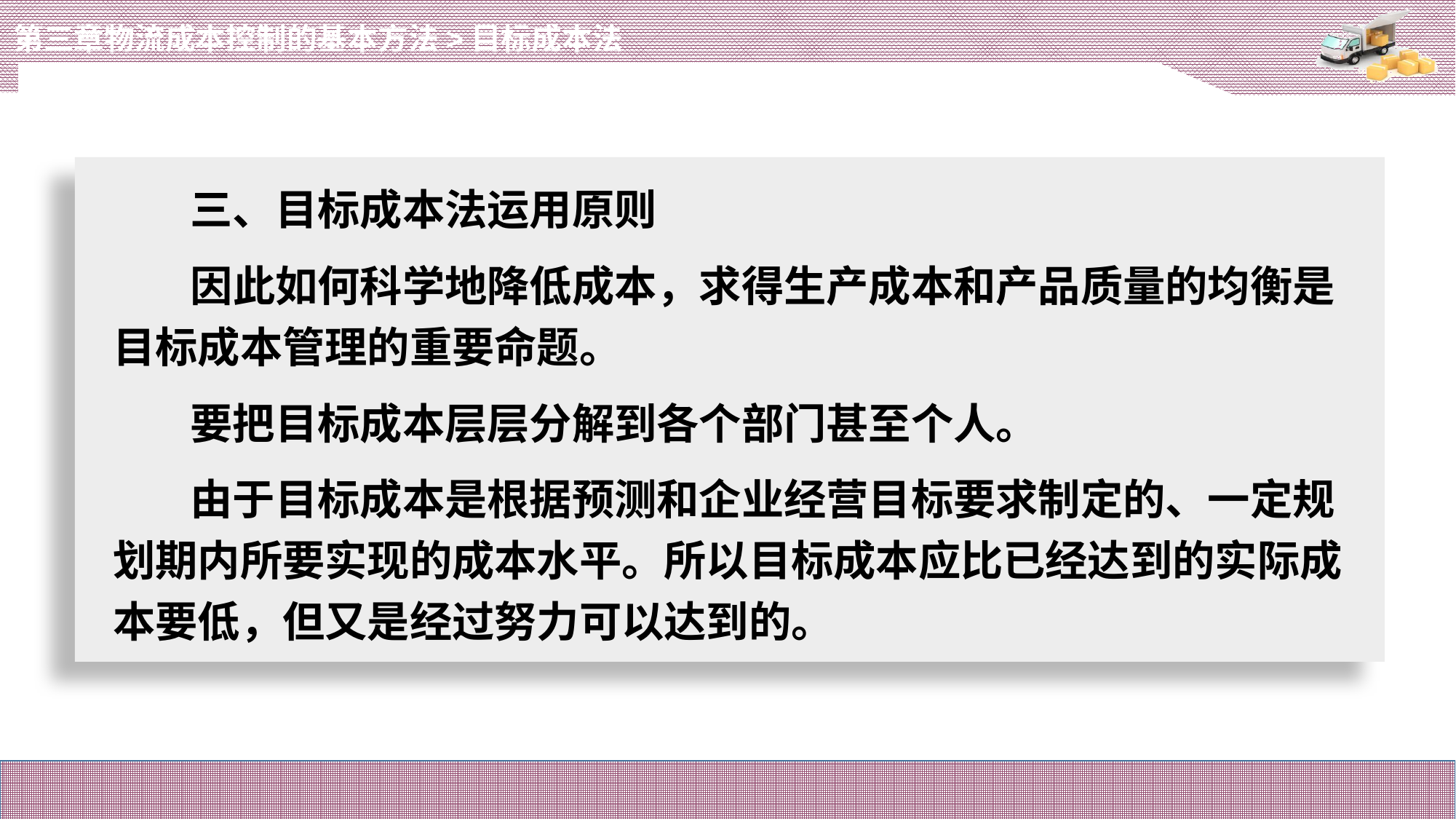

第三章物流成本控制的基本方法>目标成本法
# 三、目标成本法运用原则
因此如何科学地降低成本，求得生产成本和产品质量的均衡是目标成本管理的重要命题。
要把目标成本层层分解到各个部门甚至个人。
由于目标成本是根据预测和企业经营目标要求制定的、一定规划期内所要实现的成本水平。所以目标成本应比已经达到的实际成本要低，但又是经过努力可以达到的。